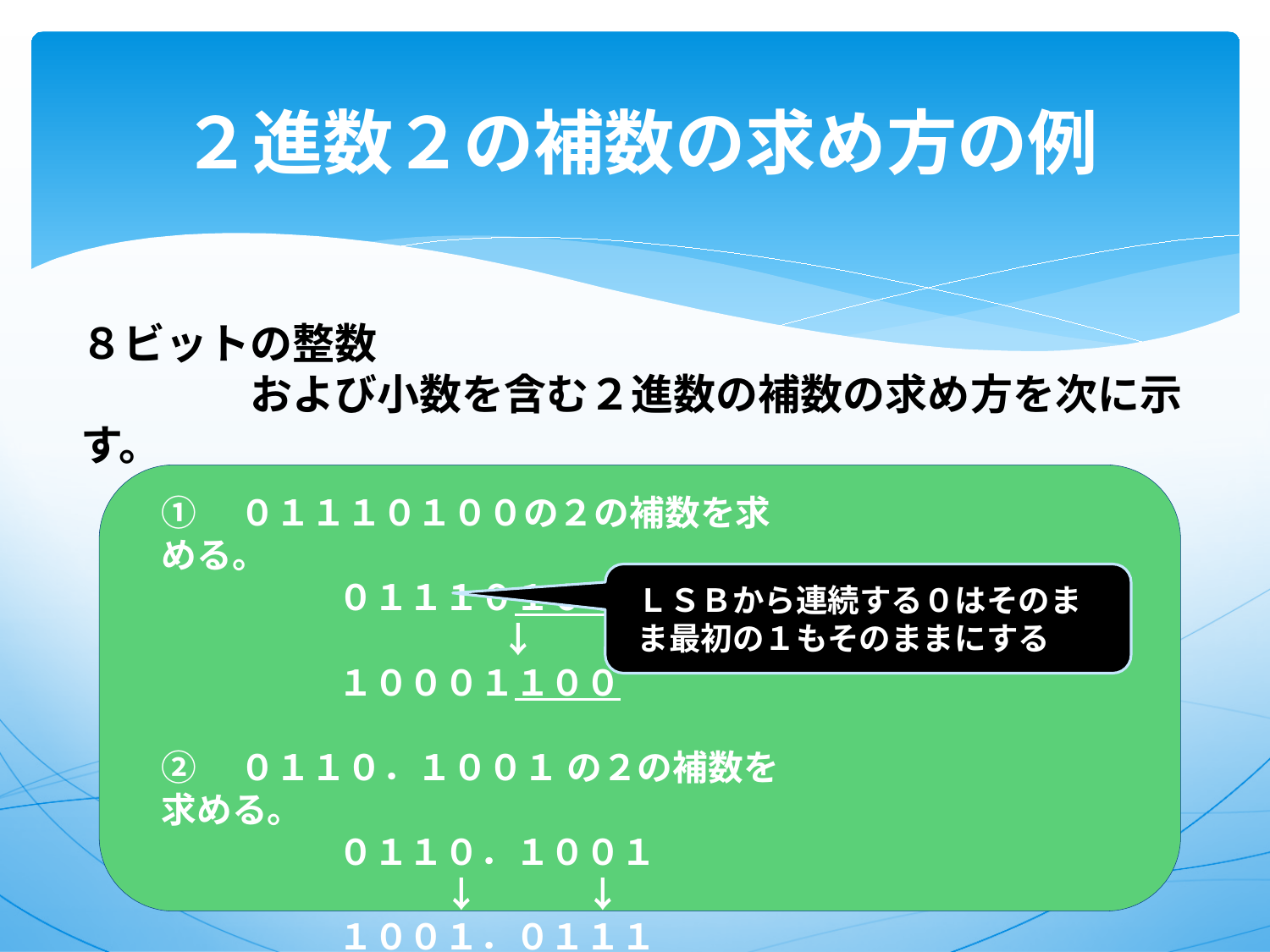

# ２進数２の補数の求め方の例
８ビットの整数
　　　　および小数を含む２進数の補数の求め方を次に示す。

①　０１１１０１００の２の補数を求める。
　　　　　０１１１０１００
　　　　　　    　　   ↓
　　　　　１０００１１００

②　０１１０．１００１ の２の補数を求める。
　　　　　０１１０．１００１
　　　　　　　　↓　　　↓
　　　　　１００１．０１１１

ＬＳＢから連続する０はそのまま最初の１もそのままにする